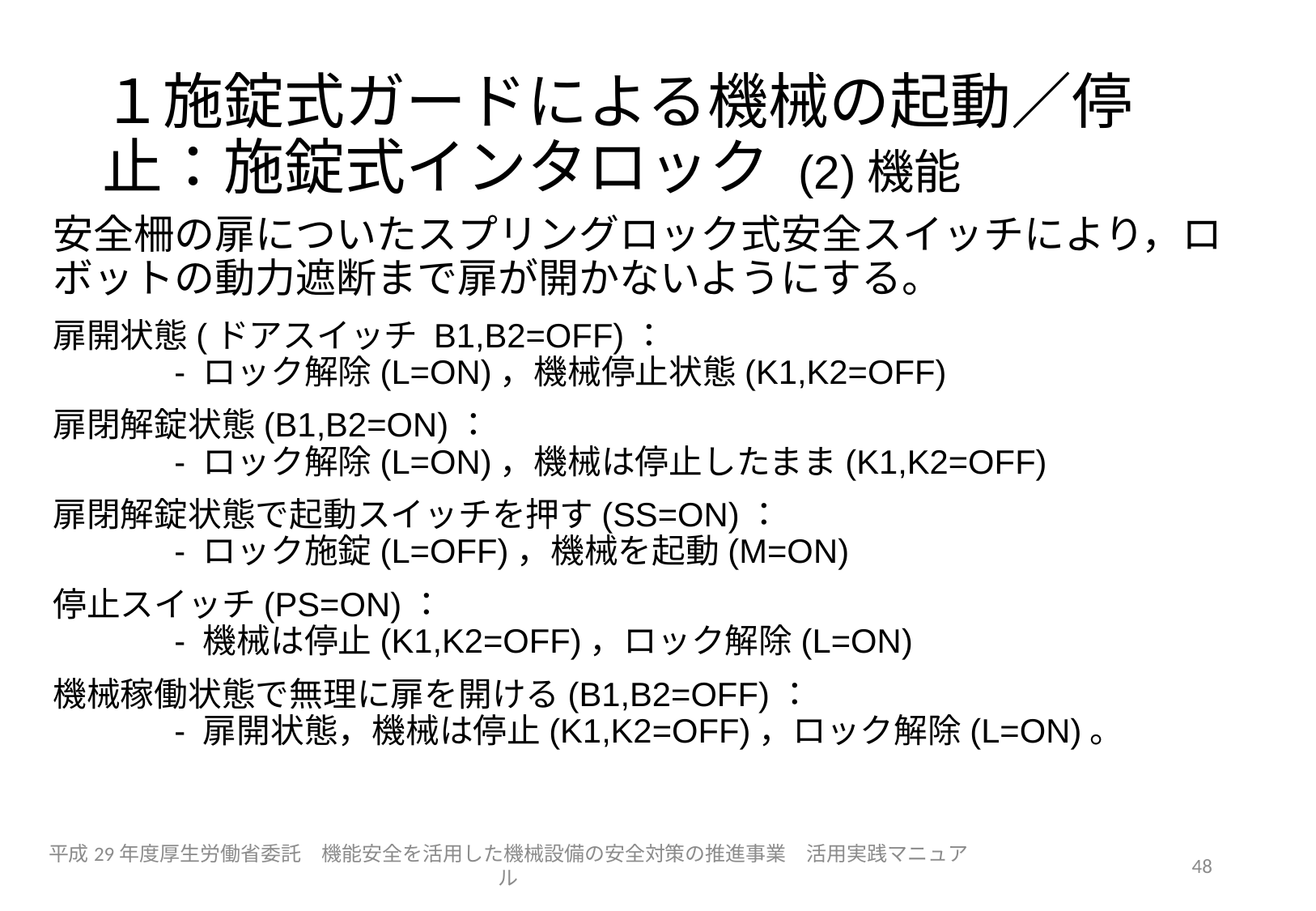

# １施錠式ガードによる機械の起動／停止：施錠式インタロック (2)機能
安全柵の扉についたスプリングロック式安全スイッチにより，ロボットの動力遮断まで扉が開かないようにする。
扉開状態(ドアスイッチ B1,B2=OFF)：
	- ロック解除(L=ON)，機械停止状態(K1,K2=OFF)
扉閉解錠状態(B1,B2=ON)：
	- ロック解除(L=ON)，機械は停止したまま(K1,K2=OFF)
扉閉解錠状態で起動スイッチを押す(SS=ON)：
	- ロック施錠(L=OFF)，機械を起動(M=ON)
停止スイッチ(PS=ON)：
	- 機械は停止(K1,K2=OFF)，ロック解除(L=ON)
機械稼働状態で無理に扉を開ける(B1,B2=OFF)：
	- 扉開状態，機械は停止(K1,K2=OFF)，ロック解除(L=ON)。
平成29年度厚生労働省委託　機能安全を活用した機械設備の安全対策の推進事業　活用実践マニュアル
48